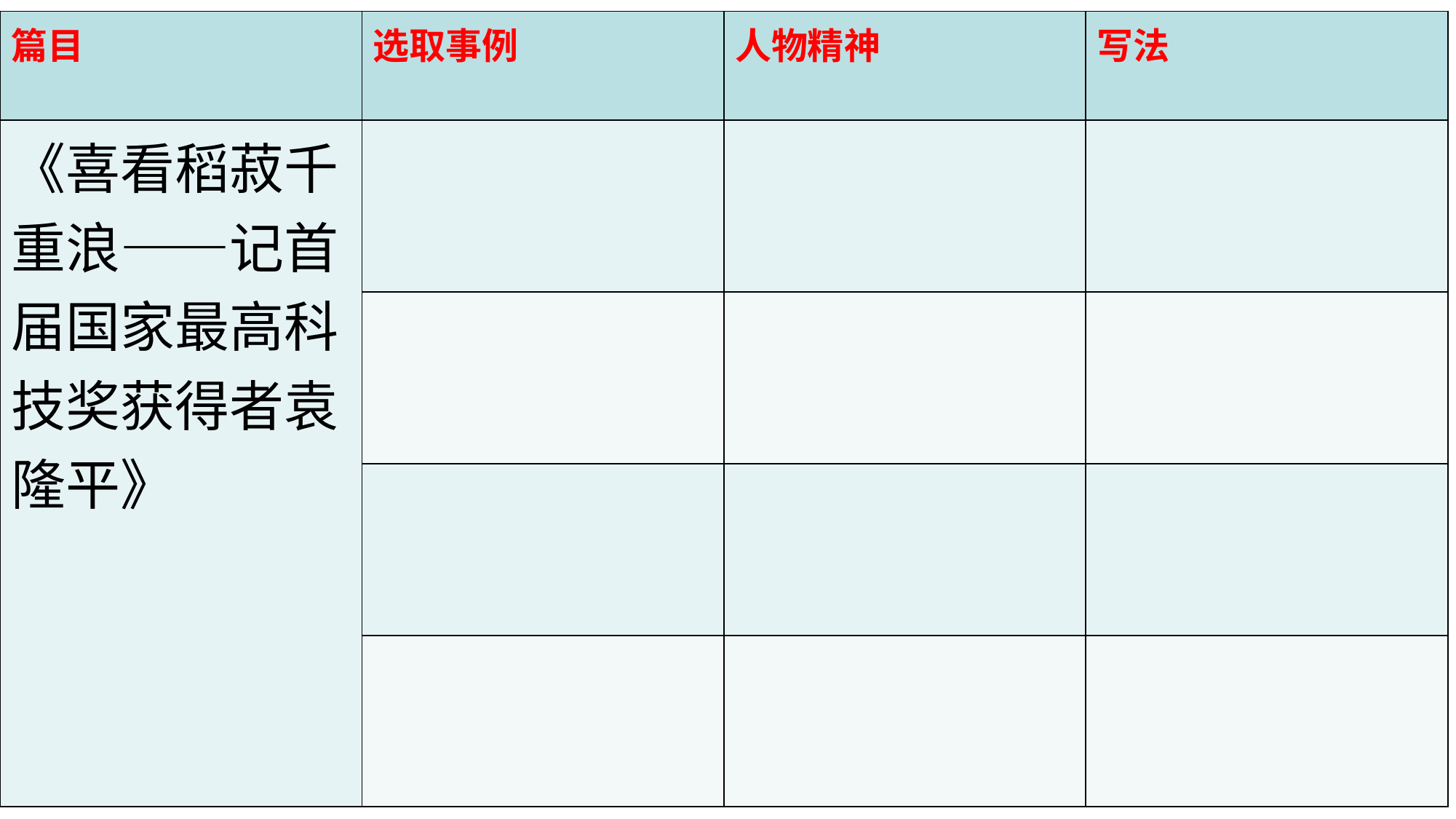

| 篇目 | 选取事例 | 人物精神 | 写法 |
| --- | --- | --- | --- |
| 《喜看稻菽千重浪——记首届国家最高科技奖获得者袁隆平》 |  |  |  |
|  |  |  |  |
|  |  |  |  |
|  |  |  |  |
#